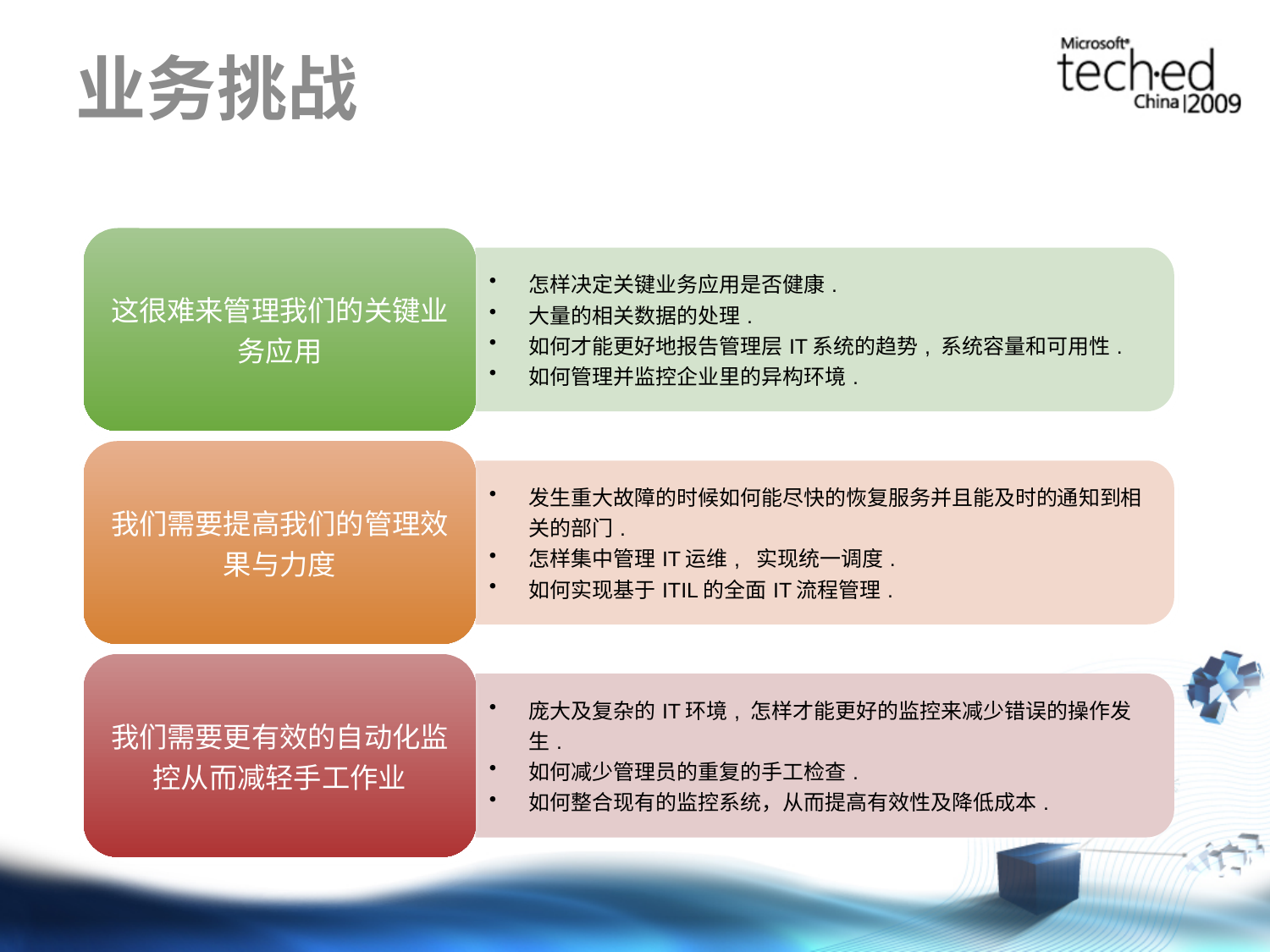

# 业务挑战
这很难来管理我们的关键业务应用
怎样决定关键业务应用是否健康.
我们需要提高我们的管理效果与力度
发生重大故障的时候如何能尽快的恢复服务并且能及时的通知到相关的部门.
如何才能更好地报告管理层IT系统的趋势, 系统容量和可用性.
怎样集中管理IT运维,  实现统一调度.
大量的相关数据的处理.
我们需要更有效的自动化监控从而减轻手工作业
庞大及复杂的IT环境, 怎样才能更好的监控来减少错误的操作发生.
如何实现基于ITIL的全面IT流程管理.
如何减少管理员的重复的手工检查.
如何整合现有的监控系统，从而提高有效性及降低成本.
如何管理并监控企业里的异构环境.